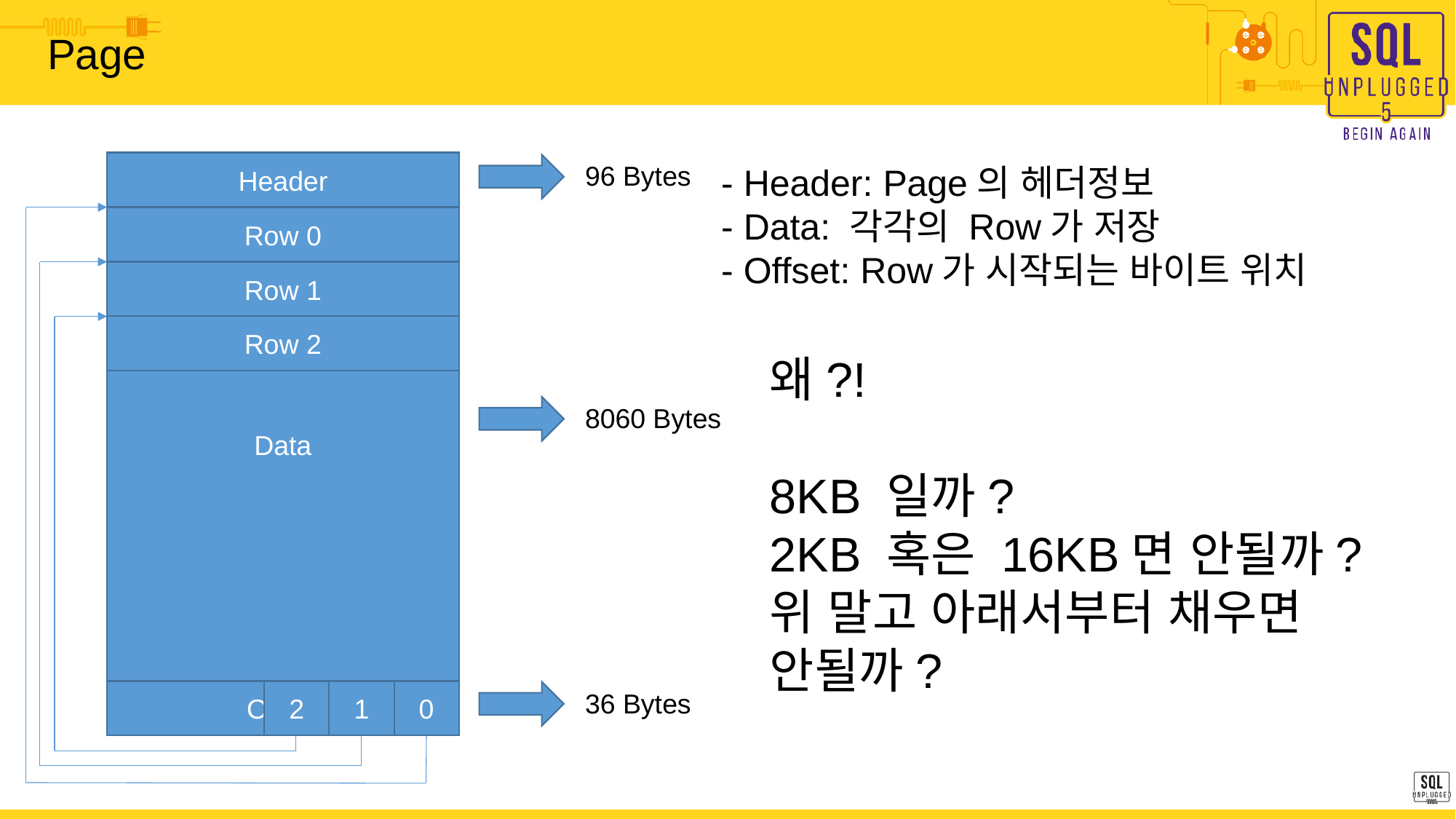

# Page
Header
96 Bytes
 - Header: Page의 헤더정보
 - Data: 각각의 Row가 저장
 - Offset: Row가 시작되는 바이트 위치

Row 0
Data
Row 1
Row 2
왜?!

8KB 일까?
2KB 혹은 16KB면 안될까?
위 말고 아래서부터 채우면 안될까?
8060 Bytes

36 Bytes
2
1
0
Offset